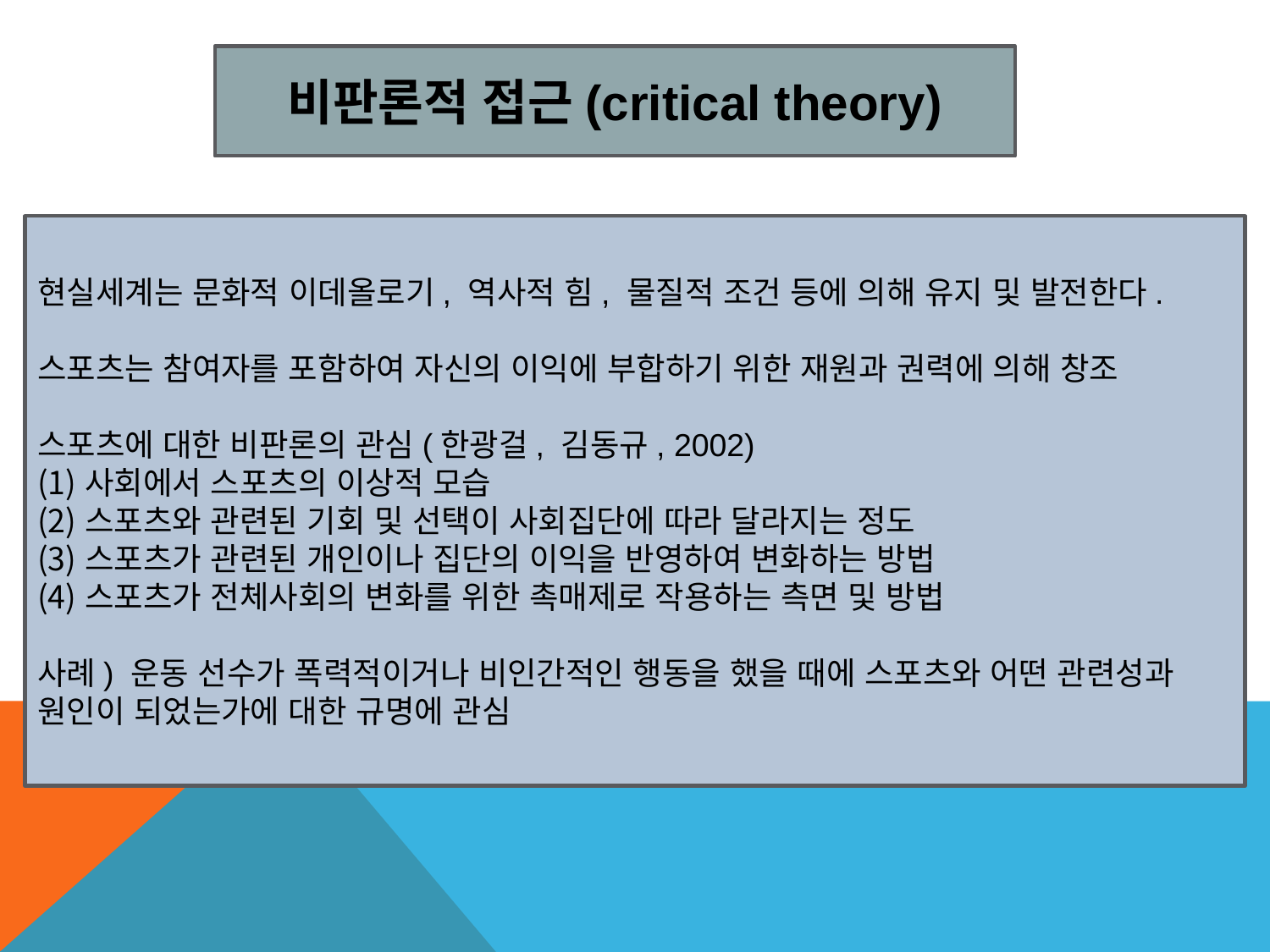

비판론적 접근(critical theory)
현실세계는 문화적 이데올로기, 역사적 힘, 물질적 조건 등에 의해 유지 및 발전한다.

스포츠는 참여자를 포함하여 자신의 이익에 부합하기 위한 재원과 권력에 의해 창조

스포츠에 대한 비판론의 관심(한광걸, 김동규, 2002)
사회에서 스포츠의 이상적 모습
스포츠와 관련된 기회 및 선택이 사회집단에 따라 달라지는 정도
스포츠가 관련된 개인이나 집단의 이익을 반영하여 변화하는 방법
스포츠가 전체사회의 변화를 위한 촉매제로 작용하는 측면 및 방법

사례) 운동 선수가 폭력적이거나 비인간적인 행동을 했을 때에 스포츠와 어떤 관련성과 원인이 되었는가에 대한 규명에 관심